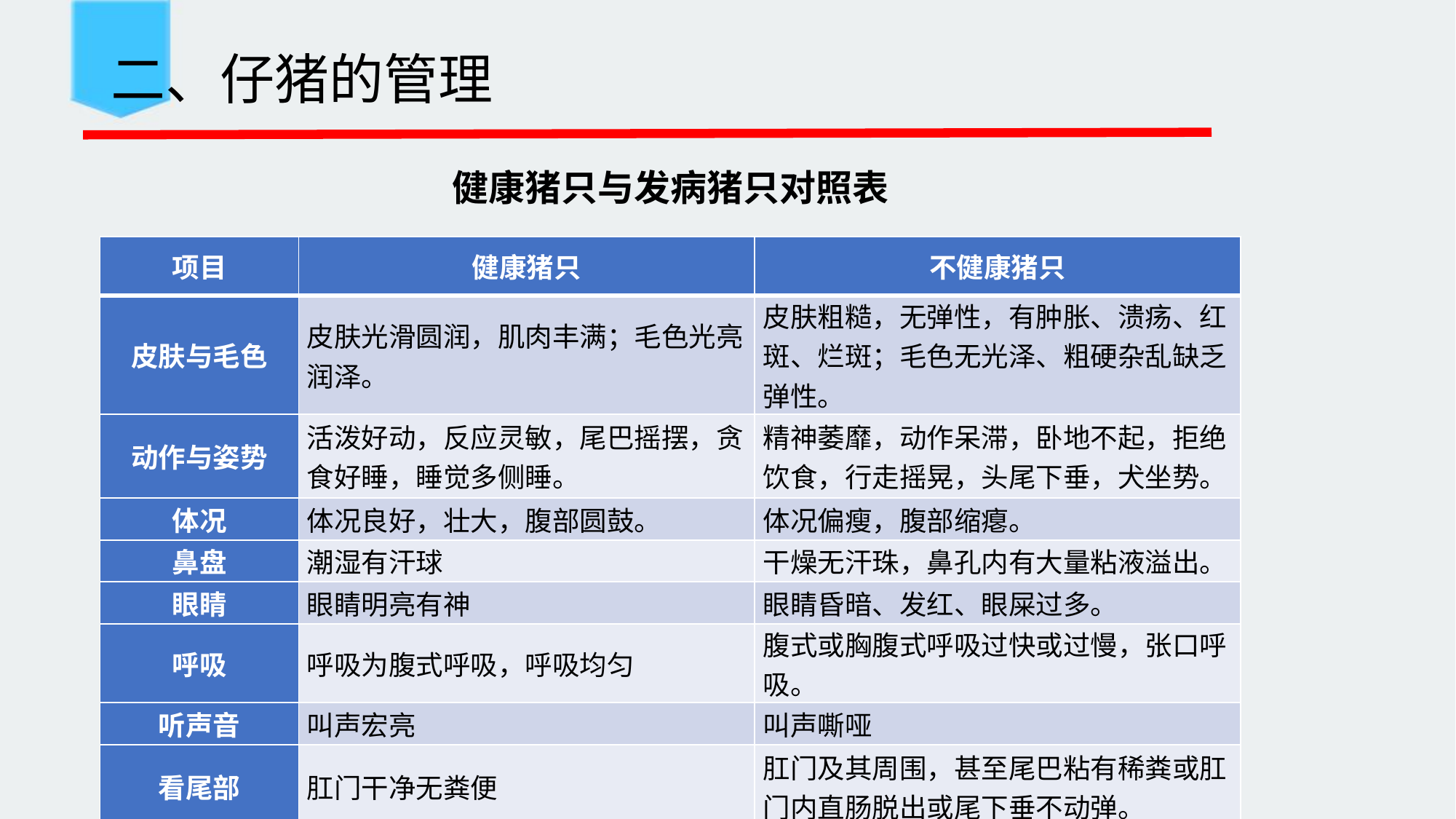

二、仔猪的管理
健康猪只与发病猪只对照表
| 项目 | 健康猪只 | 不健康猪只 |
| --- | --- | --- |
| 皮肤与毛色 | 皮肤光滑圆润，肌肉丰满；毛色光亮润泽。 | 皮肤粗糙，无弹性，有肿胀、溃疡、红斑、烂斑；毛色无光泽、粗硬杂乱缺乏弹性。 |
| 动作与姿势 | 活泼好动，反应灵敏，尾巴摇摆，贪食好睡，睡觉多侧睡。 | 精神萎靡，动作呆滞，卧地不起，拒绝饮食，行走摇晃，头尾下垂，犬坐势。 |
| 体况 | 体况良好，壮大，腹部圆鼓。 | 体况偏瘦，腹部缩瘪。 |
| 鼻盘 | 潮湿有汗球 | 干燥无汗珠，鼻孔内有大量粘液溢出。 |
| 眼睛 | 眼睛明亮有神 | 眼睛昏暗、发红、眼屎过多。 |
| 呼吸 | 呼吸为腹式呼吸，呼吸均匀 | 腹式或胸腹式呼吸过快或过慢，张口呼吸。 |
| 听声音 | 叫声宏亮 | 叫声嘶哑 |
| 看尾部 | 肛门干净无粪便 | 肛门及其周围，甚至尾巴粘有稀粪或肛门内直肠脱出或尾下垂不动弹。 |